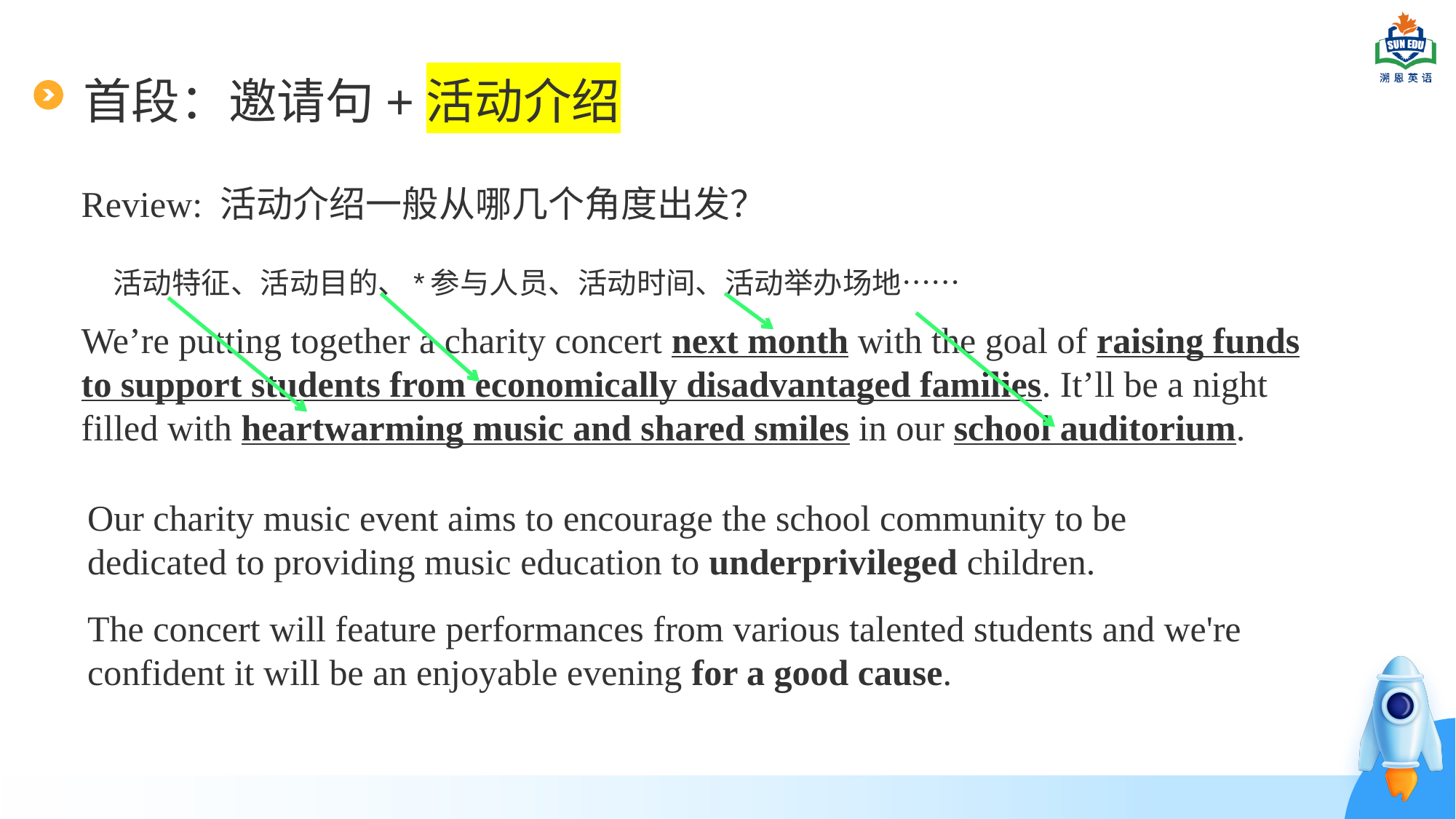

# 首段：邀请句+活动介绍
Review: 活动介绍一般从哪几个角度出发？
活动特征、活动目的、*参与人员、活动时间、活动举办场地……
We’re putting together a charity concert next month with the goal of raising funds to support students from economically disadvantaged families. It’ll be a night filled with heartwarming music and shared smiles in our school auditorium.
Our charity music event aims to encourage the school community to be dedicated to providing music education to underprivileged children.
The concert will feature performances from various talented students and we're confident it will be an enjoyable evening for a good cause.